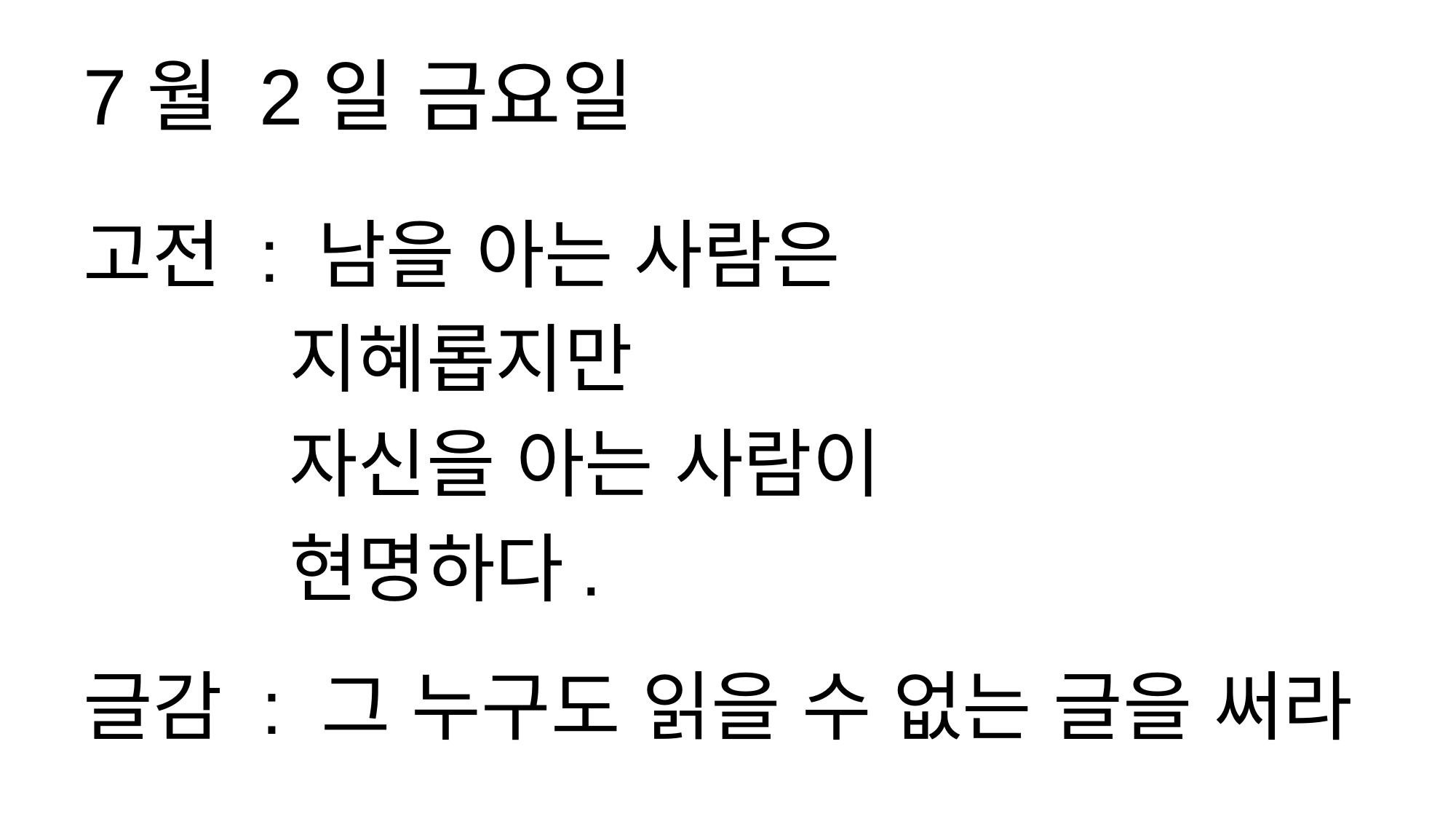

7월 2일 금요일
고전 : 남을 아는 사람은
         지혜롭지만
         자신을 아는 사람이
         현명하다.
글감 : 그 누구도 읽을 수 없는 글을 써라